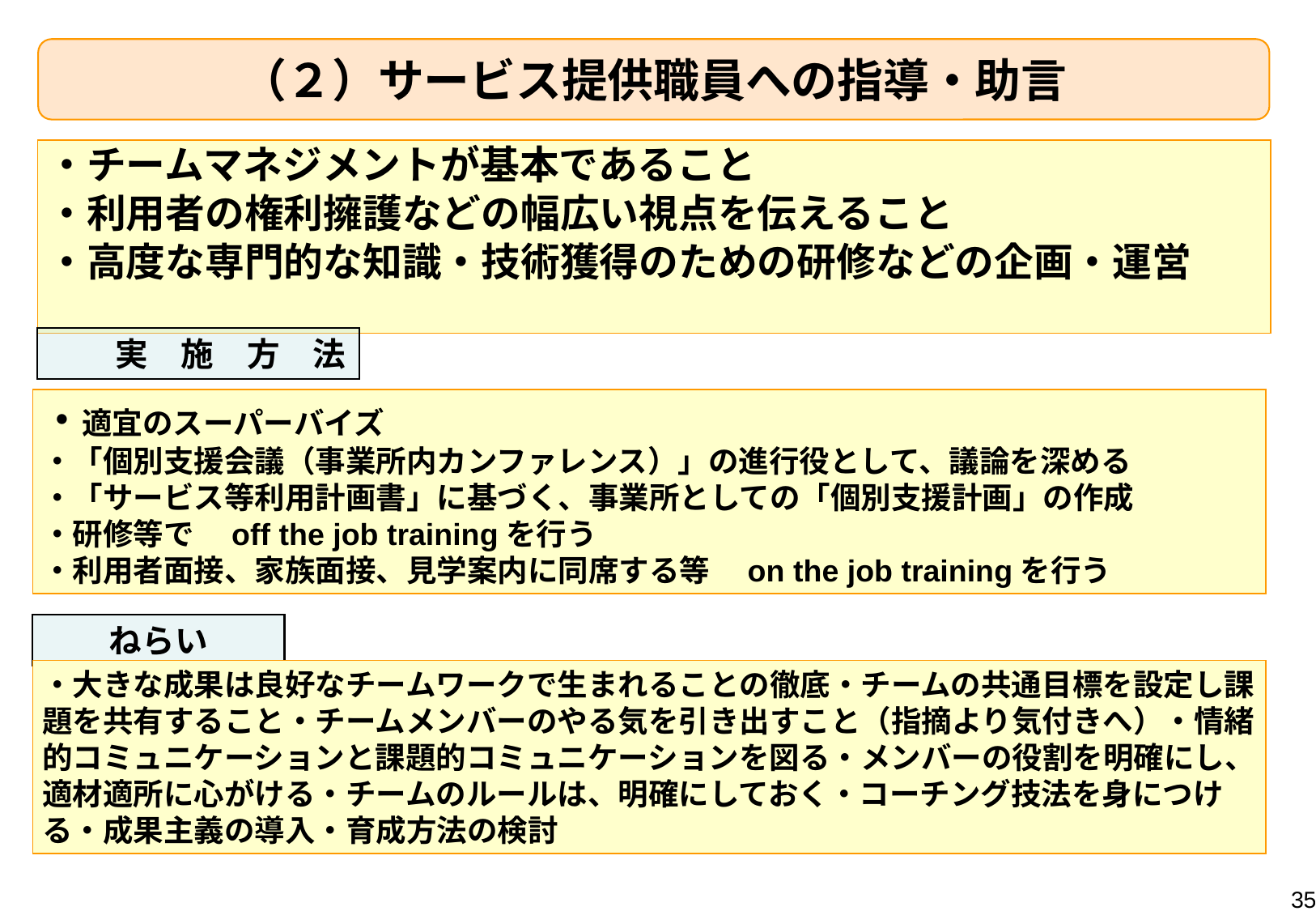

（２）サービス提供職員への指導・助言
・チームマネジメントが基本であること
・利用者の権利擁護などの幅広い視点を伝えること
・高度な専門的な知識・技術獲得のための研修などの企画・運営
　　実　施　方　法
・適宜のスーパーバイズ
・「個別支援会議（事業所内カンファレンス）」の進行役として、議論を深める
・「サービス等利用計画書」に基づく、事業所としての「個別支援計画」の作成
・研修等で　off the job trainingを行う
・利用者面接、家族面接、見学案内に同席する等　on the job trainingを行う
ねらい
・大きな成果は良好なチームワークで生まれることの徹底・チームの共通目標を設定し課題を共有すること・チームメンバーのやる気を引き出すこと（指摘より気付きへ）・情緒的コミュニケーションと課題的コミュニケーションを図る・メンバーの役割を明確にし、適材適所に心がける・チームのルールは、明確にしておく・コーチング技法を身につける・成果主義の導入・育成方法の検討

35